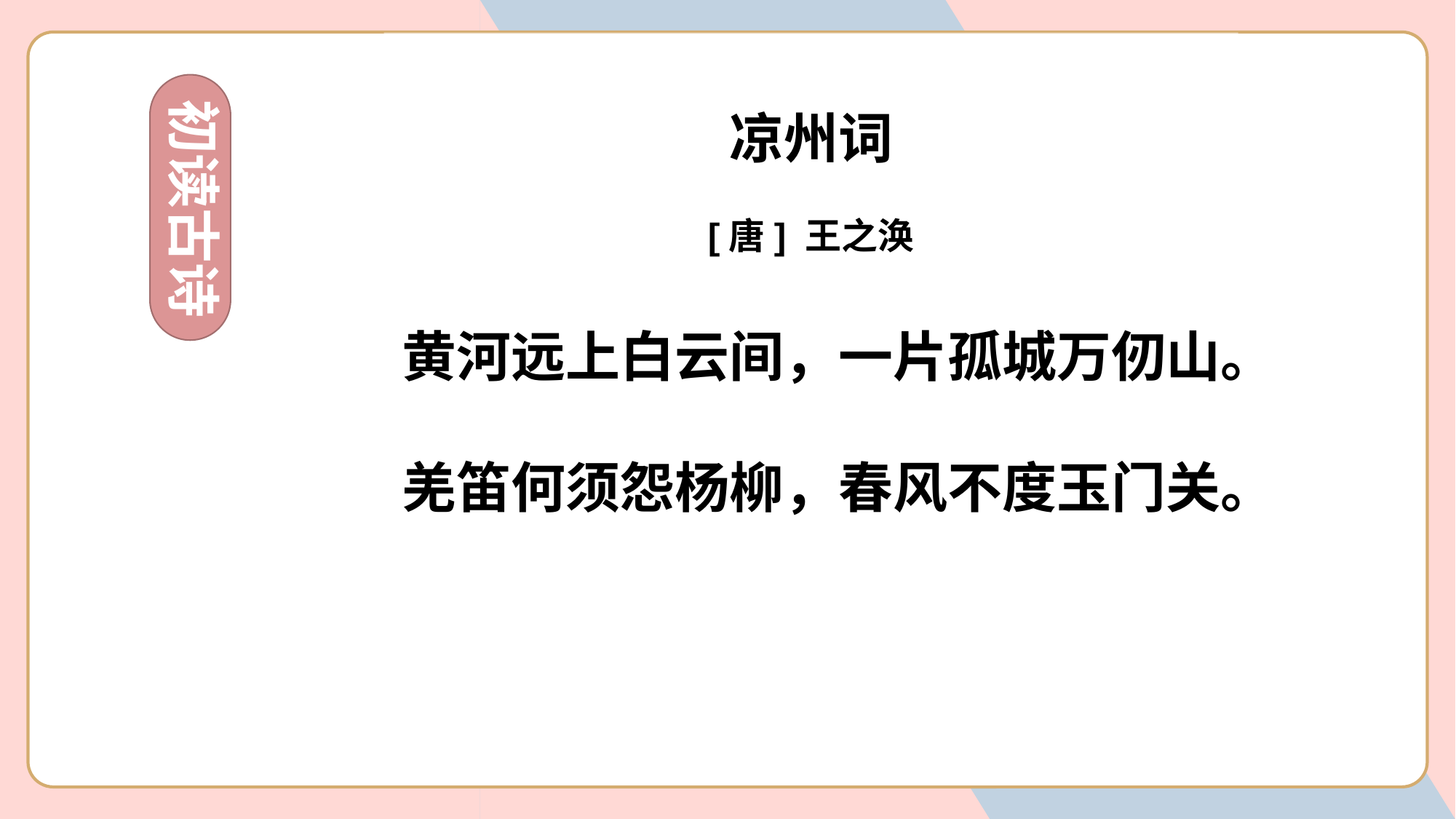

凉州词
[唐] 王之涣
黄河远上白云间，一片孤城万仞山。
羌笛何须怨杨柳，春风不度玉门关。

初读古诗